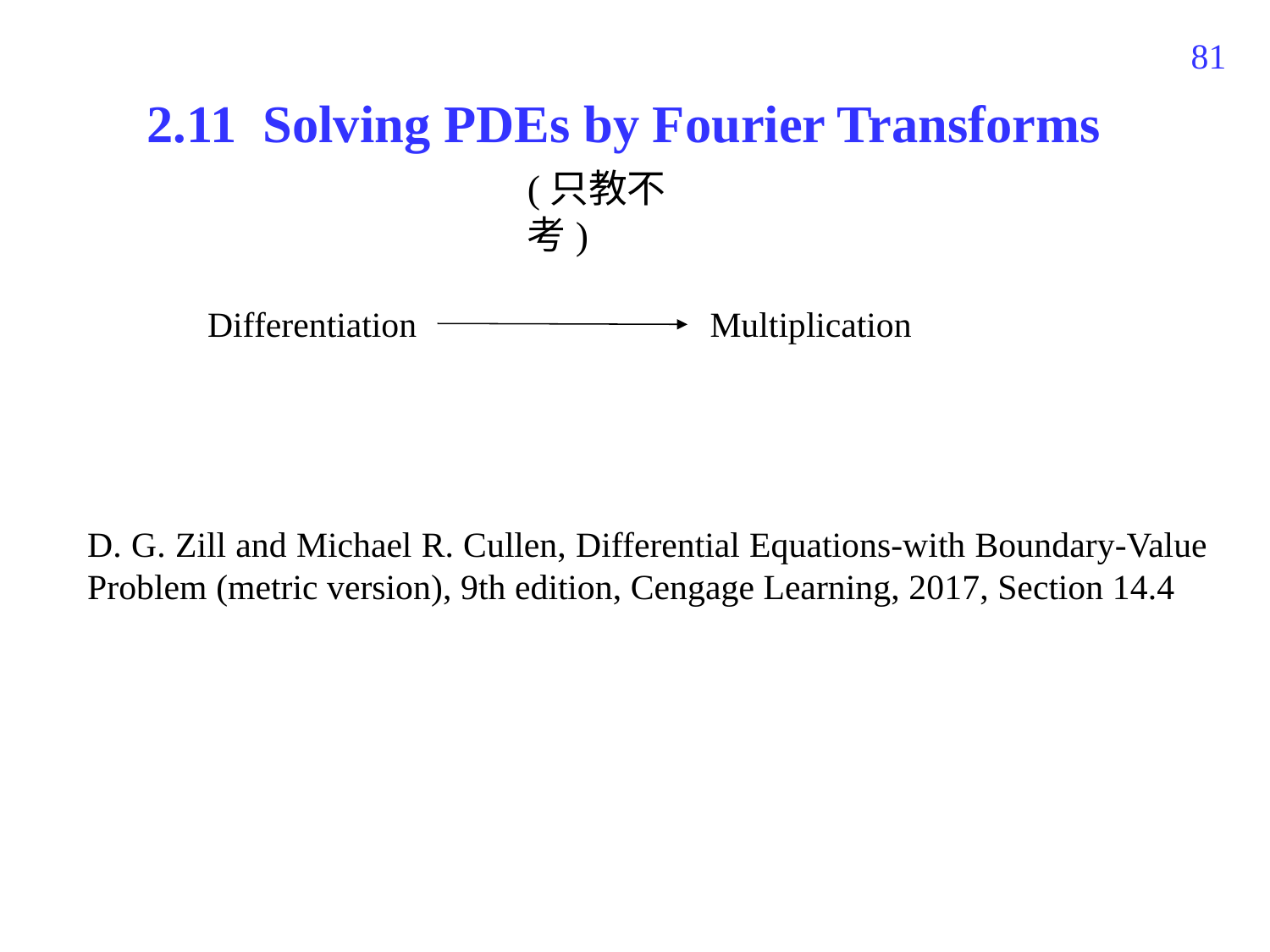

81
2.11  Solving PDEs by Fourier Transforms
(只教不考)
Differentiation
Multiplication
D. G. Zill and Michael R. Cullen, Differential Equations-with Boundary-Value Problem (metric version), 9th edition, Cengage Learning, 2017, Section 14.4